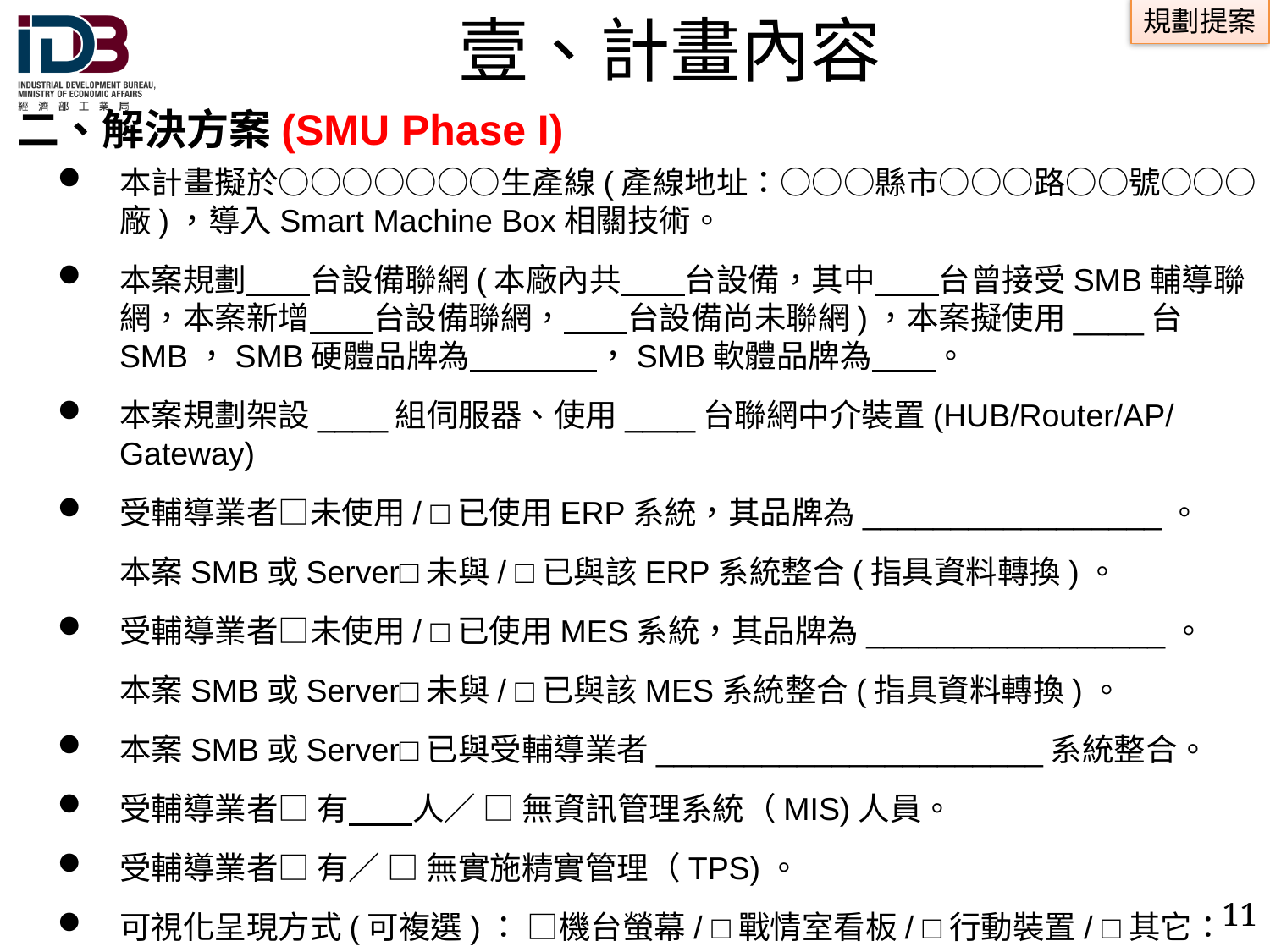

# 壹、計畫內容
二、解決方案(SMU Phase I)

本計畫擬於○○○○○○○生產線(產線地址：○○○縣市○○○路○○號○○○廠)，導入Smart Machine Box相關技術。
本案規劃　　台設備聯網(本廠內共　　台設備，其中　　台曾接受SMB輔導聯網，本案新增　　台設備聯網，　　台設備尚未聯網)，本案擬使用____台SMB，SMB硬體品牌為　　　　，SMB軟體品牌為　　。
本案規劃架設____組伺服器、使用____台聯網中介裝置(HUB/Router/AP/Gateway)
受輔導業者□未使用/ □已使用ERP系統，其品牌為_________________。
本案SMB或Server□未與/ □已與該ERP系統整合(指具資料轉換)。
受輔導業者□未使用/ □已使用MES系統，其品牌為_________________。
本案SMB或Server□未與/ □已與該MES系統整合(指具資料轉換)。
本案SMB或Server□已與受輔導業者______________________系統整合。
受輔導業者□ 有　　人／ □ 無資訊管理系統（MIS)人員。
受輔導業者□ 有／ □ 無實施精實管理（TPS)。
可視化呈現方式(可複選)： □機台螢幕/ □戰情室看板/ □行動裝置/ □其它：____________。
11